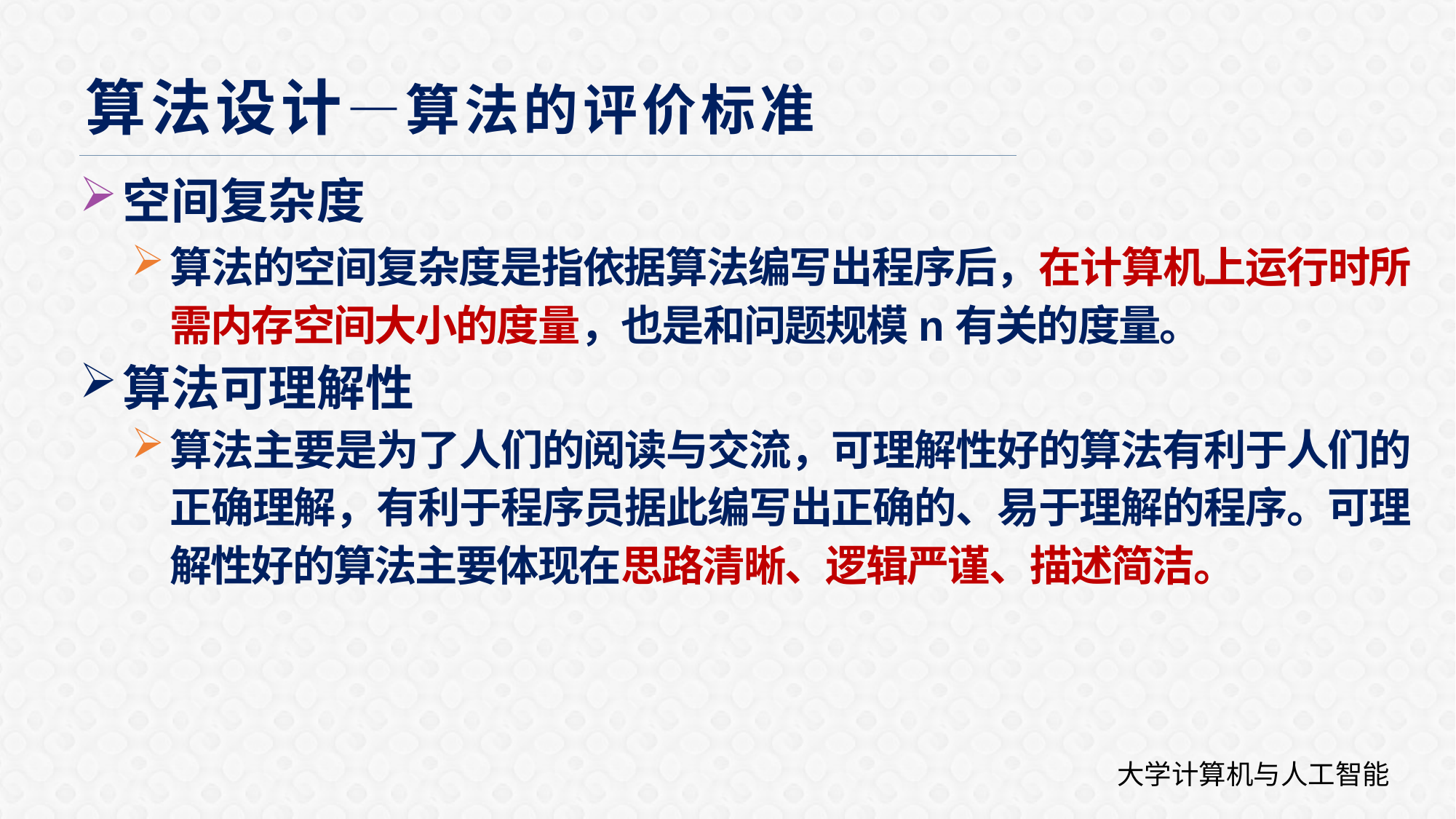

算法设计—算法的评价标准
空间复杂度
算法的空间复杂度是指依据算法编写出程序后，在计算机上运行时所需内存空间大小的度量，也是和问题规模n有关的度量。
算法可理解性
算法主要是为了人们的阅读与交流，可理解性好的算法有利于人们的正确理解，有利于程序员据此编写出正确的、易于理解的程序。可理解性好的算法主要体现在思路清晰、逻辑严谨、描述简洁。